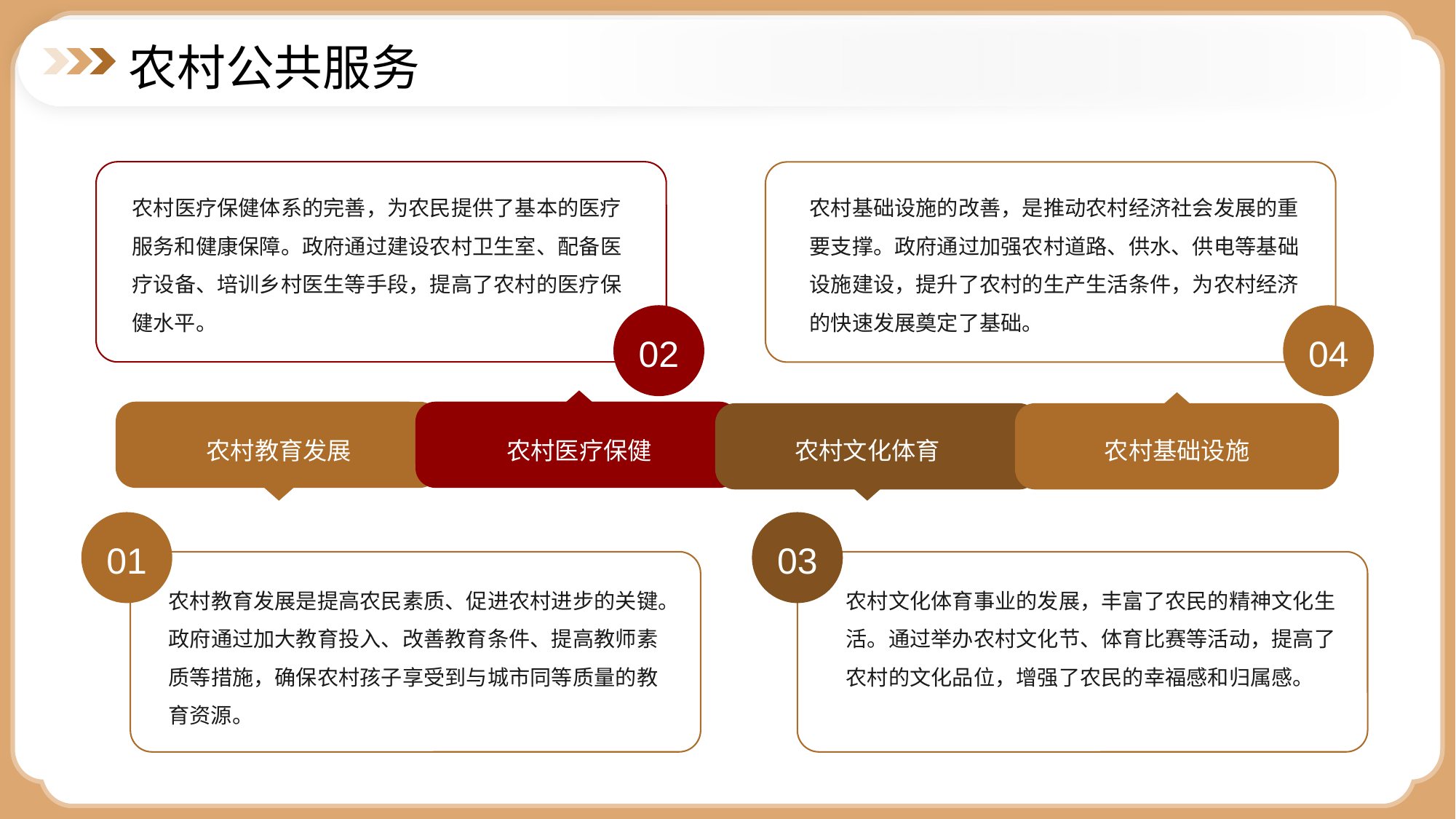

农村公共服务

农村医疗保健体系的完善，为农民提供了基本的医疗服务和健康保障。政府通过建设农村卫生室、配备医疗设备、培训乡村医生等手段，提高了农村的医疗保健水平。
农村基础设施的改善，是推动农村经济社会发展的重要支撑。政府通过加强农村道路、供水、供电等基础设施建设，提升了农村的生产生活条件，为农村经济的快速发展奠定了基础。

02
04

农村教育发展
农村医疗保健
农村文化体育
农村基础设施

01
03

农村教育发展是提高农民素质、促进农村进步的关键。政府通过加大教育投入、改善教育条件、提高教师素质等措施，确保农村孩子享受到与城市同等质量的教育资源。
农村文化体育事业的发展，丰富了农民的精神文化生活。通过举办农村文化节、体育比赛等活动，提高了农村的文化品位，增强了农民的幸福感和归属感。